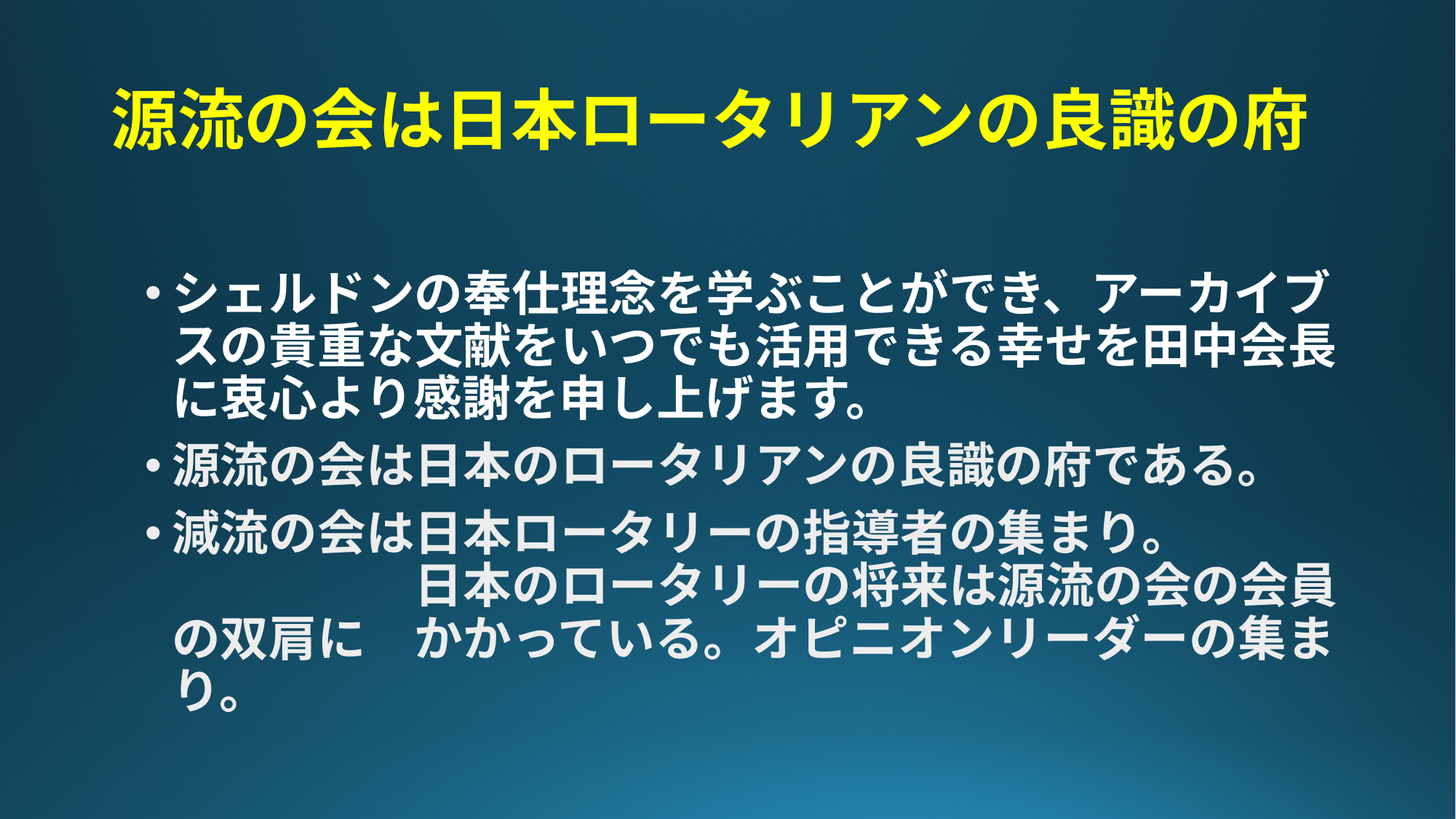

# 源流の会は日本ロータリアンの良識の府
シェルドンの奉仕理念を学ぶことができ、アーカイブスの貴重な文献をいつでも活用できる幸せを田中会長に衷心より感謝を申し上げます。
源流の会は日本のロータリアンの良識の府である。
減流の会は日本ロータリーの指導者の集まり。　　　　　　　　日本のロータリーの将来は源流の会の会員の双肩に　かかっている。オピニオンリーダーの集まり。